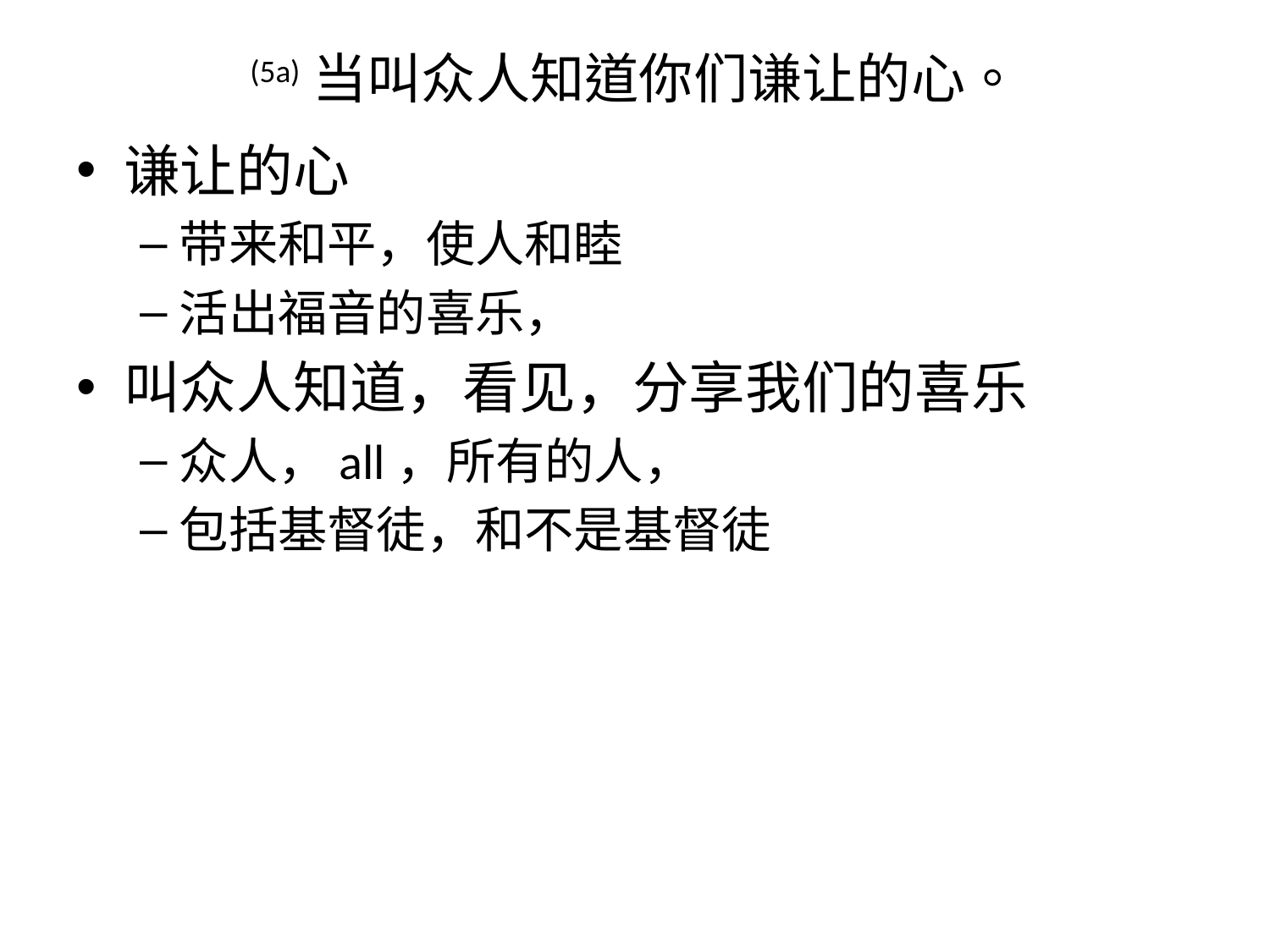

# (5a) 当叫众人知道你们谦让的心。
谦让的心
带来和平，使人和睦
活出福音的喜乐，
叫众人知道，看见，分享我们的喜乐
众人，all，所有的人，
包括基督徒，和不是基督徒